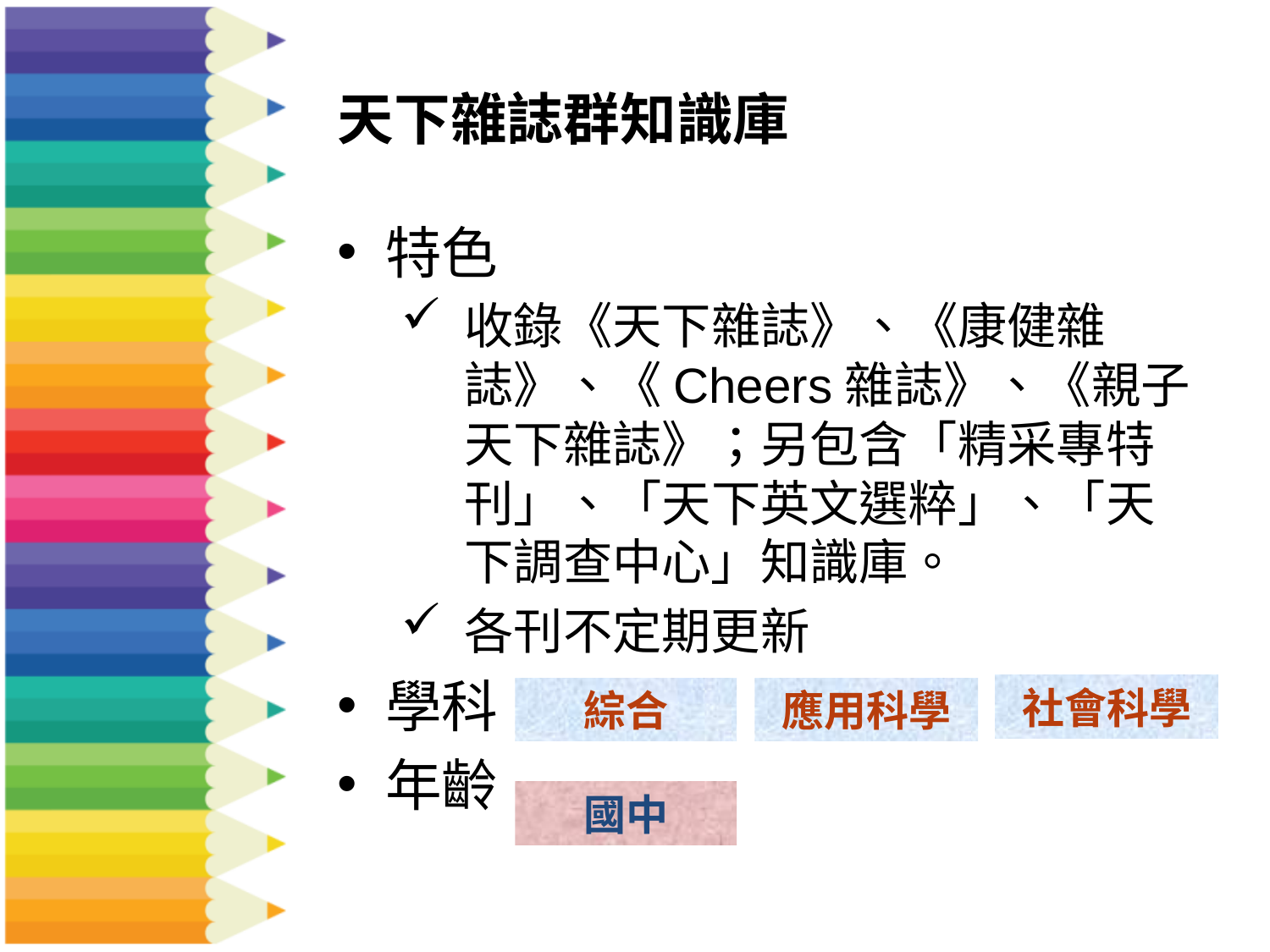

# 天下雜誌群知識庫
特色
收錄《天下雜誌》、《康健雜誌》、《Cheers雜誌》、《親子天下雜誌》；另包含「精采專特刊」、「天下英文選粹」、「天下調查中心」知識庫。
各刊不定期更新
學科
年齡

社會科學
綜合
應用科學
國中